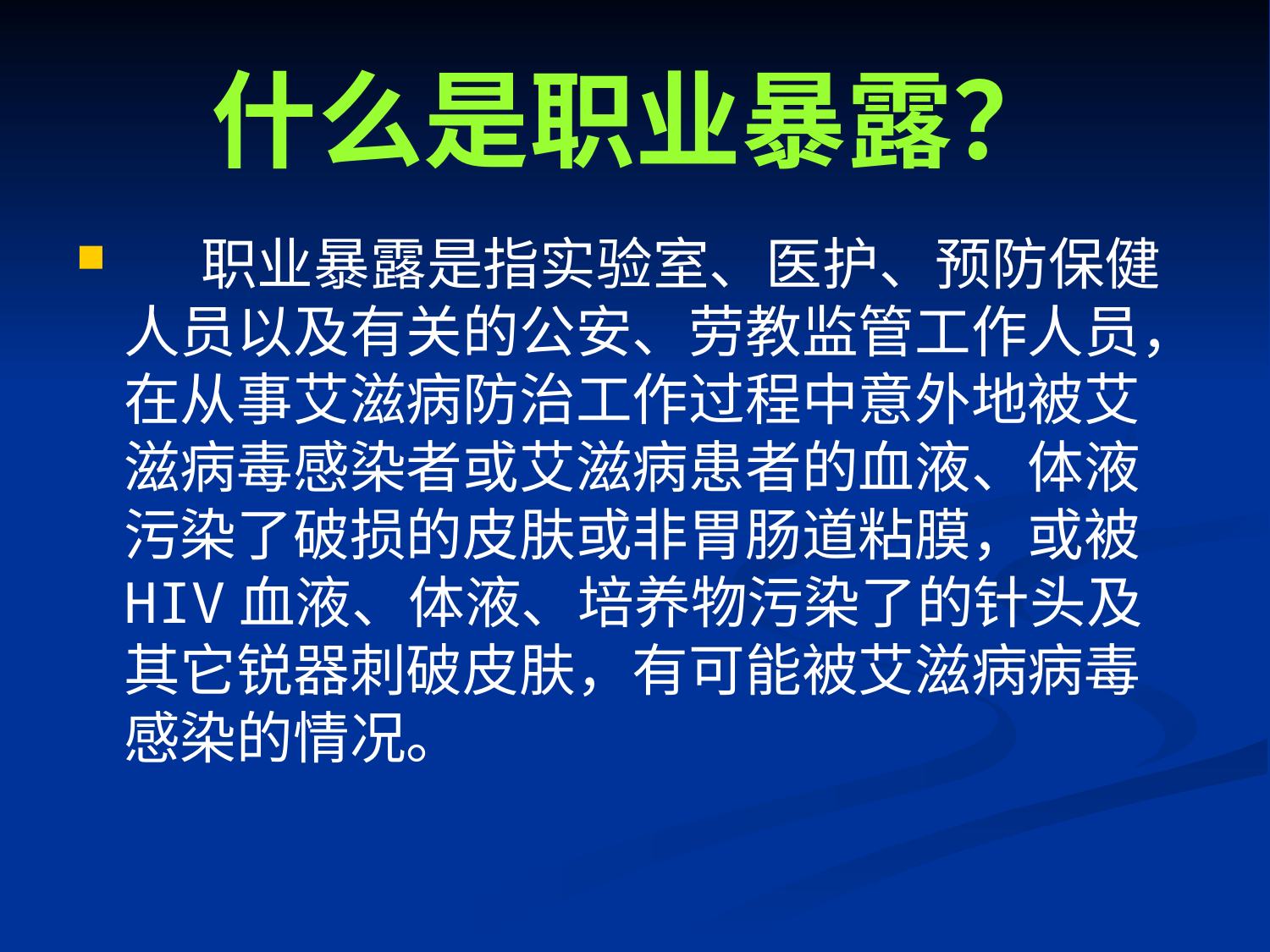

# 什么是职业暴露？
     职业暴露是指实验室、医护、预防保健人员以及有关的公安、劳教监管工作人员，在从事艾滋病防治工作过程中意外地被艾滋病毒感染者或艾滋病患者的血液、体液污染了破损的皮肤或非胃肠道粘膜，或被HIV血液、体液、培养物污染了的针头及其它锐器刺破皮肤，有可能被艾滋病病毒感染的情况。